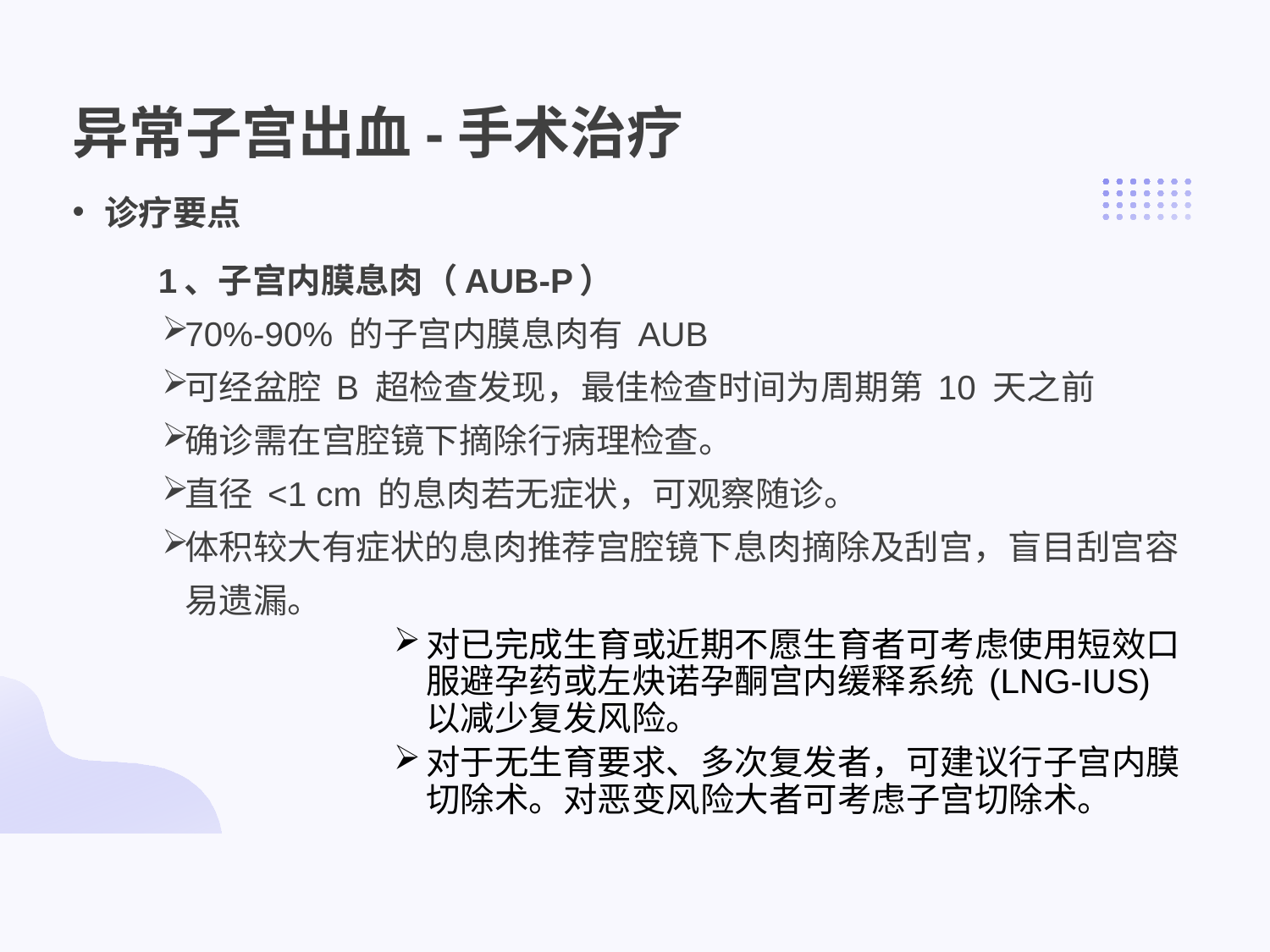

# 异常子宫出血-手术治疗
诊疗要点
         1、子宫内膜息肉（AUB-P）
70%-90% 的子宫内膜息肉有 AUB
可经盆腔 B 超检查发现，最佳检查时间为周期第 10 天之前
确诊需在宫腔镜下摘除行病理检查。
直径 <1 cm 的息肉若无症状，可观察随诊。
体积较大有症状的息肉推荐宫腔镜下息肉摘除及刮宫，盲目刮宫容易遗漏。
对已完成生育或近期不愿生育者可考虑使用短效口服避孕药或左炔诺孕酮宫内缓释系统 (LNG-IUS) 以减少复发风险。
对于无生育要求、多次复发者，可建议行子宫内膜切除术。对恶变风险大者可考虑子宫切除术。